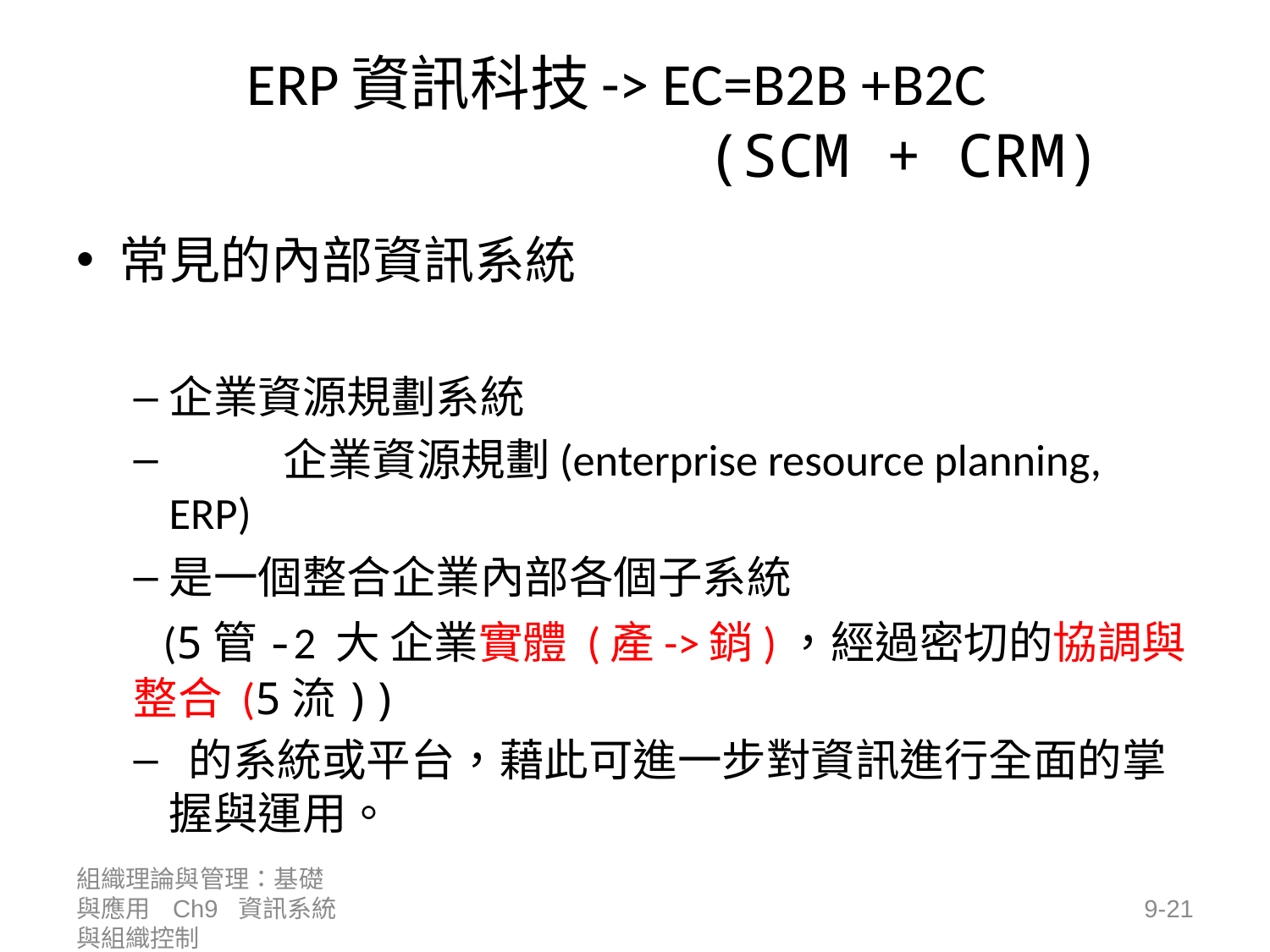

# ERP資訊科技-> EC=B2B +B2C (SCM + CRM)
常見的內部資訊系統

企業資源規劃系統
 	企業資源規劃(enterprise resource planning, ERP)
是一個整合企業內部各個子系統
   (5管-2 大 企業實體 (產->銷)，經過密切的協調與整合 (5流))
 的系統或平台，藉此可進一步對資訊進行全面的掌握與運用。
組織理論與管理：基礎與應用   Ch9  資訊系統與組織控制
9-21